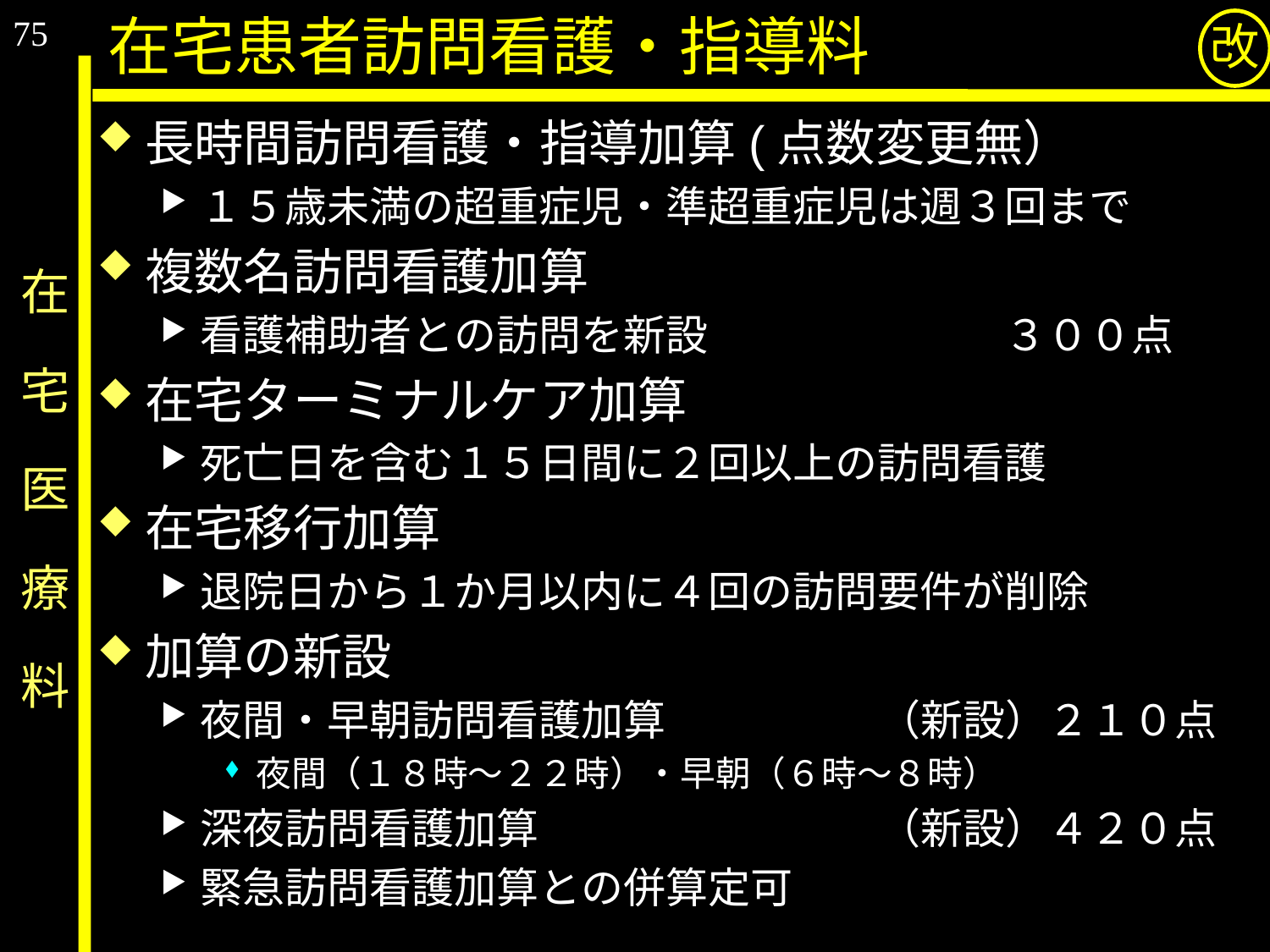

75
在宅患者訪問看護・指導料
改

長時間訪問看護・指導加算(点数変更無）
１５歳未満の超重症児・準超重症児は週３回まで
複数名訪問看護加算
看護補助者との訪問を新設　　　　　　　３００点
在宅ターミナルケア加算
死亡日を含む１５日間に２回以上の訪問看護
在宅移行加算
退院日から１か月以内に４回の訪問要件が削除
加算の新設
夜間・早朝訪問看護加算　　　　　（新設）２１０点
夜間（１８時～２２時）・早朝（６時～８時）
深夜訪問看護加算　　　　　　　　（新設）４２０点
緊急訪問看護加算との併算定可

# 在　宅　医　療　料